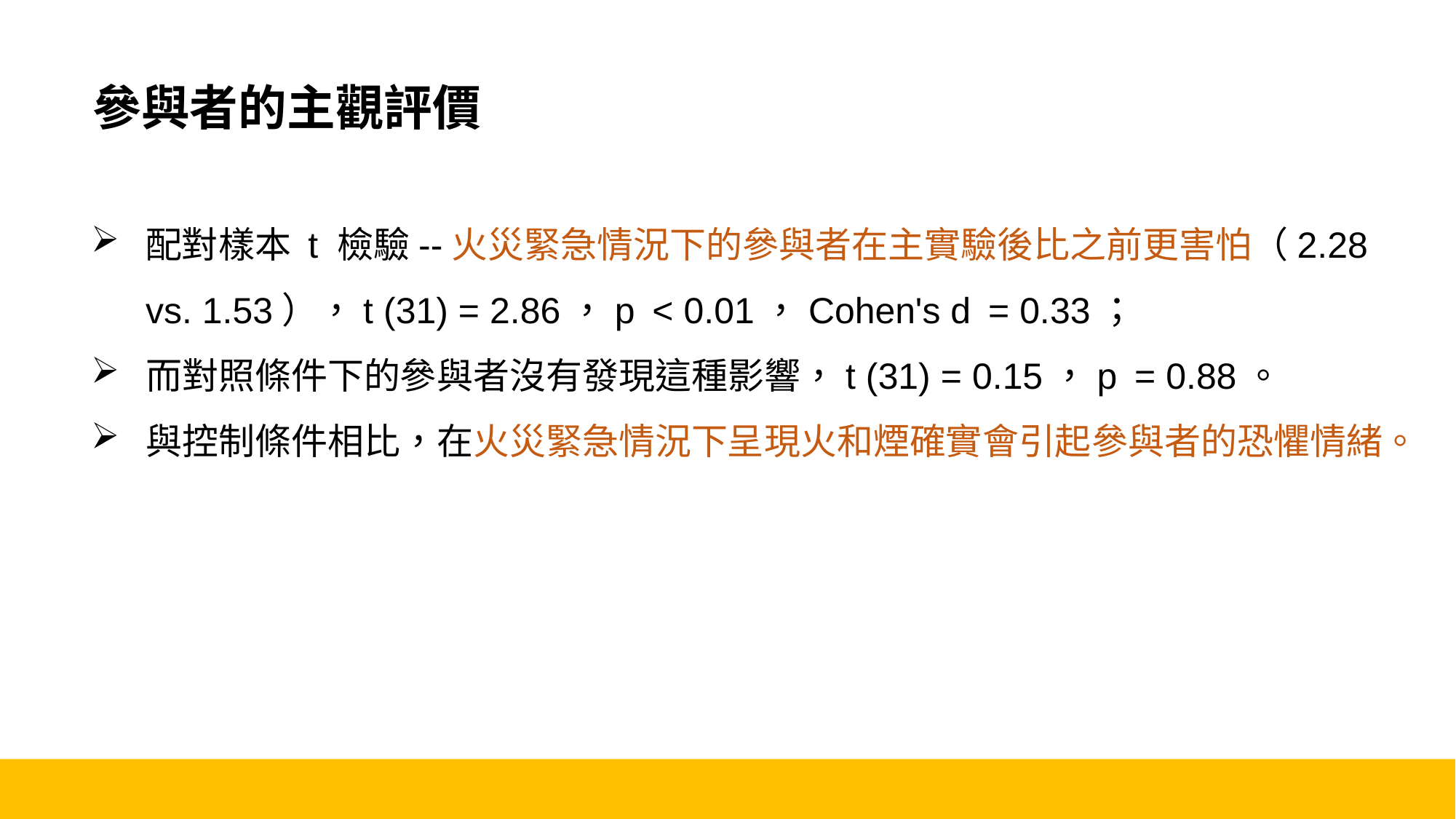

參與者的主觀評價
配對樣本 t 檢驗--火災緊急情況下的參與者在主實驗後比之前更害怕（2.28 vs. 1.53），t (31) = 2.86，p  < 0.01，Cohen's d  = 0.33；
而對照條件下的參與者沒有發現這種影響，t (31) = 0.15，p  = 0.88。
與控制條件相比，在火災緊急情況下呈現火和煙確實會引起參與者的恐懼情緒。

19